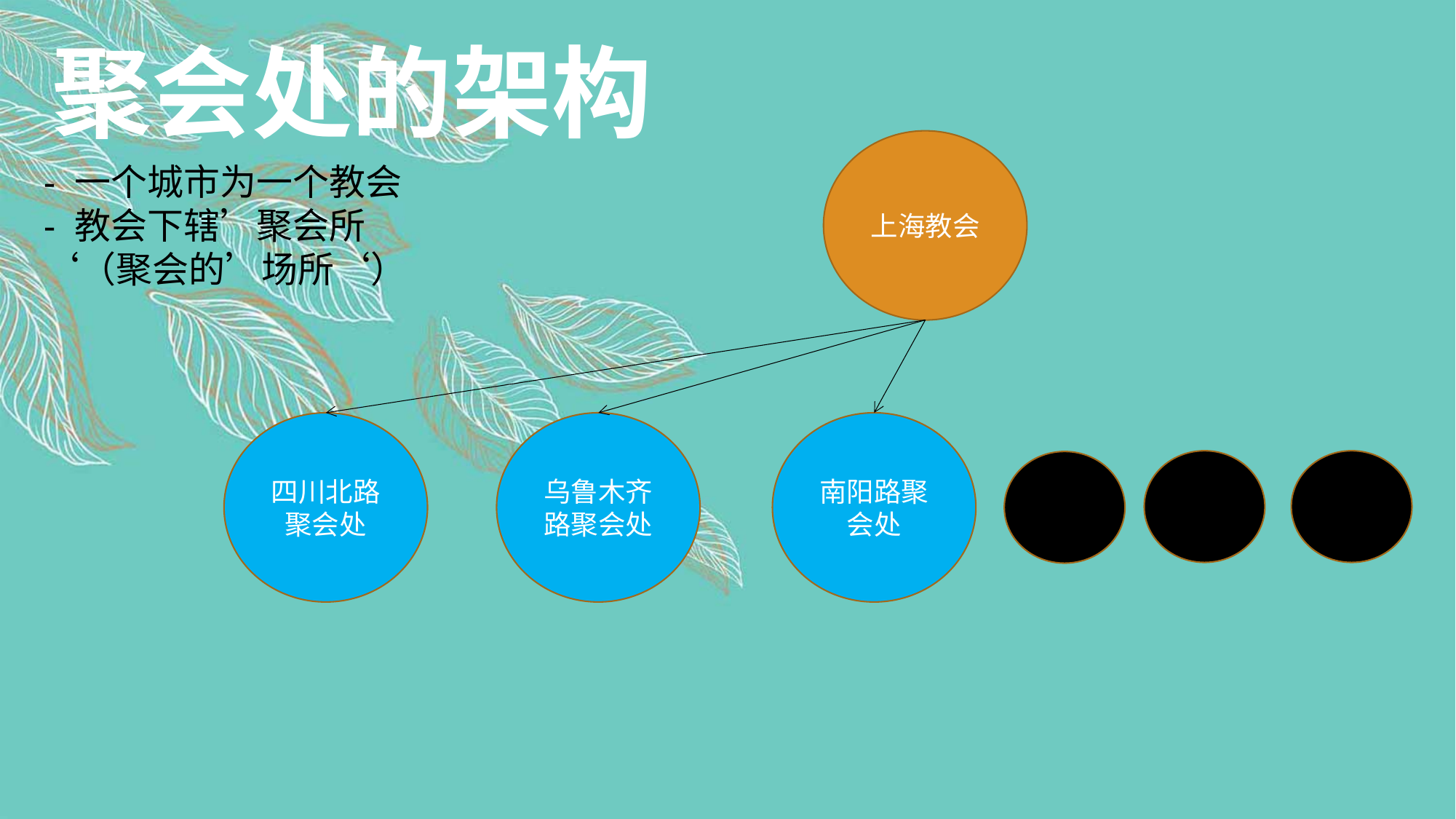

聚会处的架构
上海教会
- 一个城市为一个教会
- 教会下辖’聚会所‘（聚会的’场所‘）
四川北路聚会处
乌鲁木齐路聚会处
南阳路聚会处